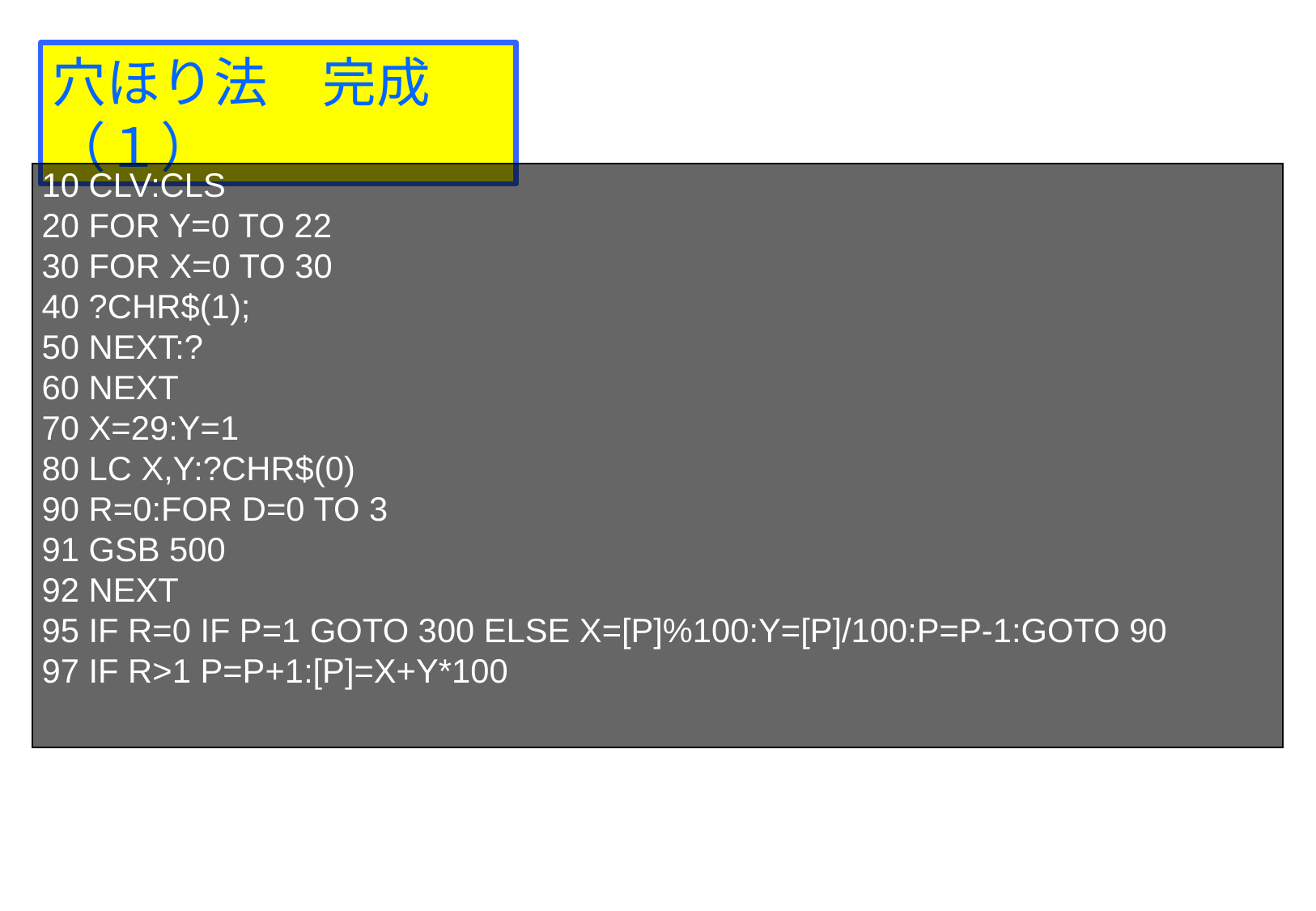

穴ほり法　完成（１）
10 CLV:CLS
20 FOR Y=0 TO 22
30 FOR X=0 TO 30
40 ?CHR$(1);
50 NEXT:?
60 NEXT
70 X=29:Y=1
80 LC X,Y:?CHR$(0)
90 R=0:FOR D=0 TO 3
91 GSB 500
92 NEXT
95 IF R=0 IF P=1 GOTO 300 ELSE X=[P]%100:Y=[P]/100:P=P-1:GOTO 90
97 IF R>1 P=P+1:[P]=X+Y*100